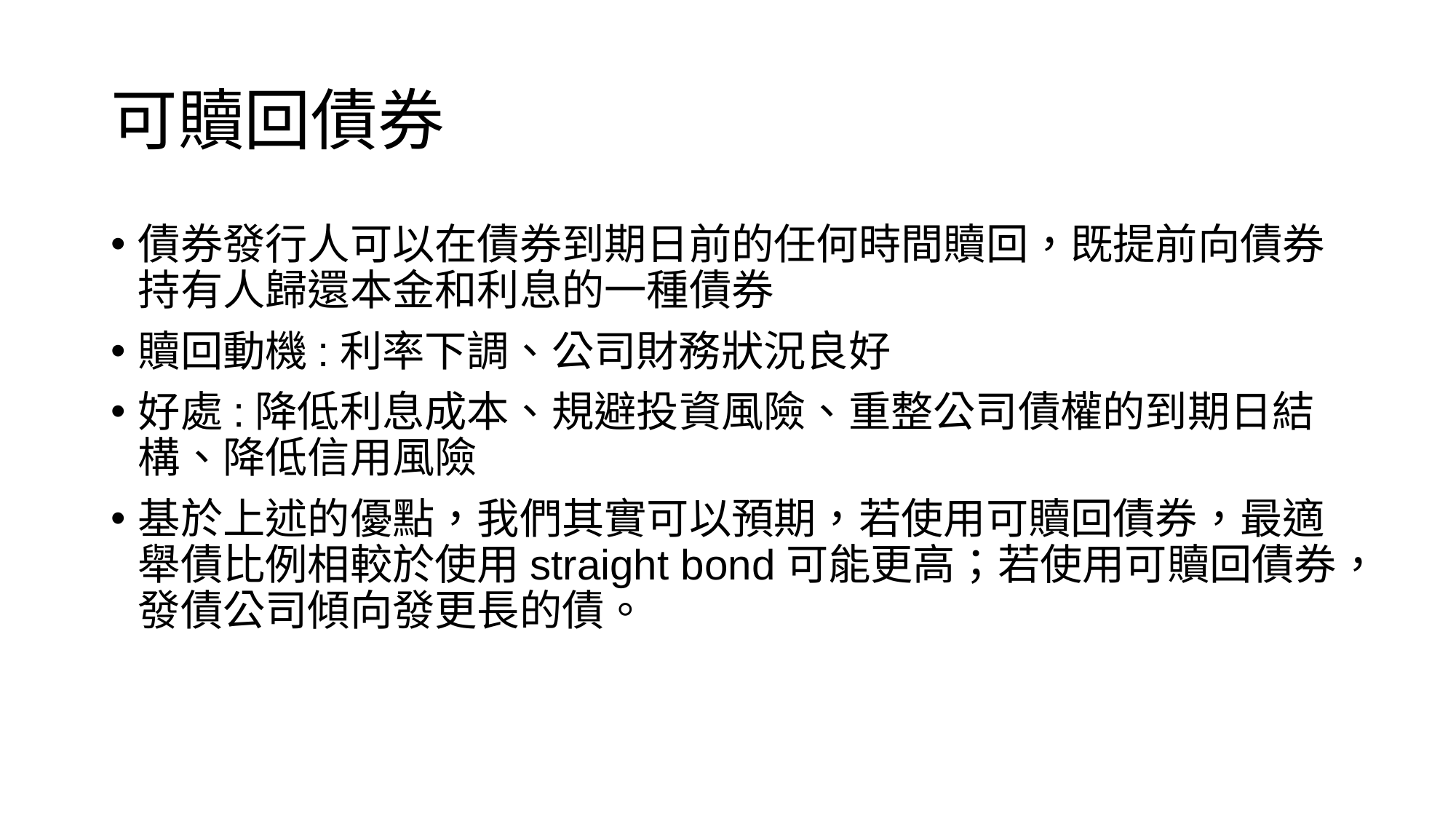

# 可贖回債券
債券發行人可以在債券到期日前的任何時間贖回，既提前向債券持有人歸還本金和利息的一種債券
贖回動機:利率下調、公司財務狀況良好
好處:降低利息成本、規避投資風險、重整公司債權的到期日結構、降低信用風險
基於上述的優點，我們其實可以預期，若使用可贖回債券，最適舉債比例相較於使用straight bond可能更高；若使用可贖回債券，發債公司傾向發更長的債。